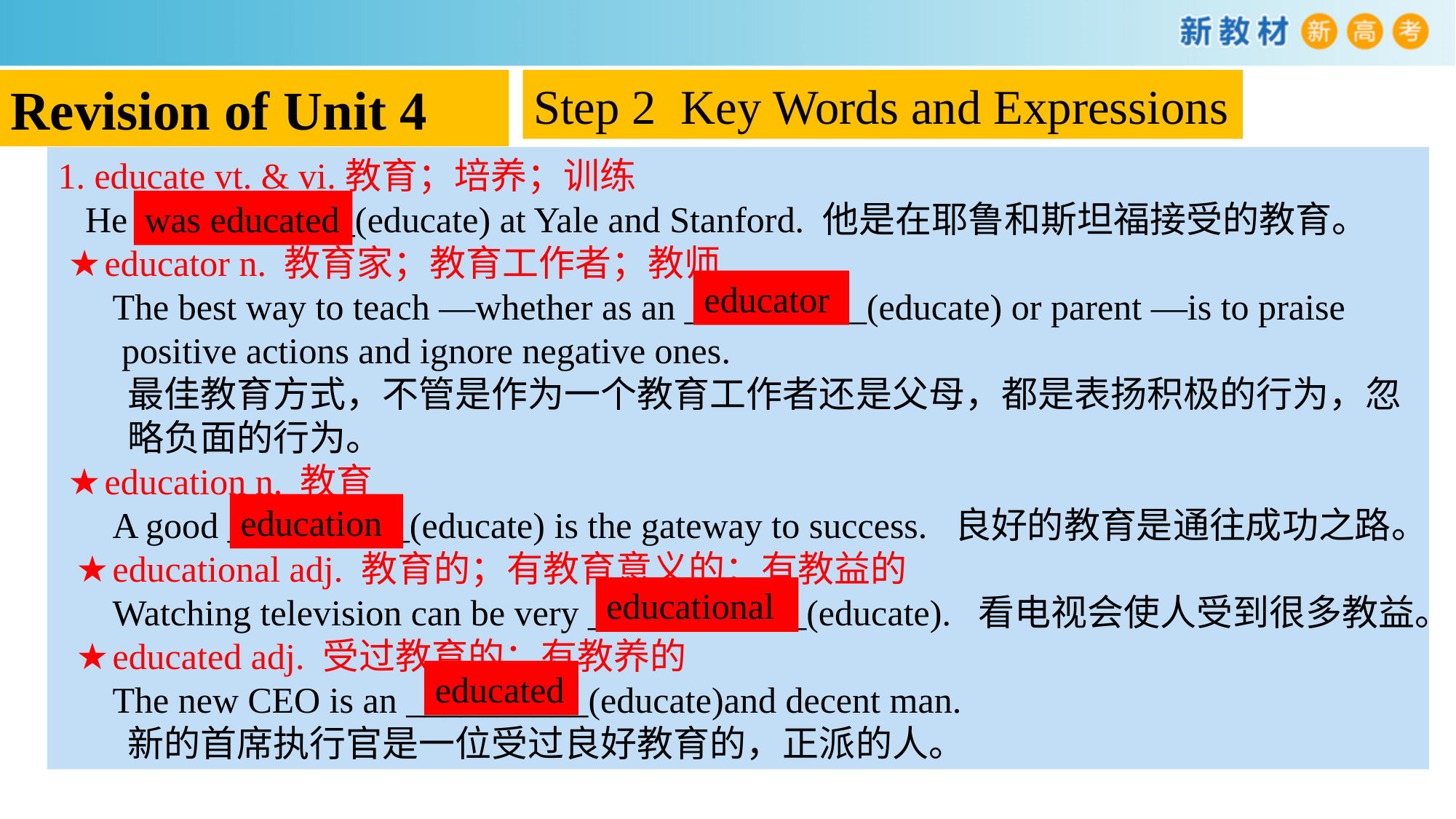

Revision of Unit 4
Step 2  Key Words and Expressions
1. educate vt. & vi.教育；培养；训练
   He ____________(educate) at Yale and Stanford. 他是在耶鲁和斯坦福接受的教育。
 ★educator n. 教育家；教育工作者；教师
      The best way to teach —whether as an __________(educate) or parent —is to praise
       positive actions and ignore negative ones.
      最佳教育方式，不管是作为一个教育工作者还是父母，都是表扬积极的行为，忽
      略负面的行为。
 ★education n. 教育
      A good __________(educate) is the gateway to success.  良好的教育是通往成功之路。
  ★educational adj. 教育的；有教育意义的：有教益的
      Watching television can be very ____________(educate).  看电视会使人受到很多教益。
  ★educated adj. 受过教育的；有教养的
      The new CEO is an __________(educate)and decent man.
      新的首席执行官是一位受过良好教育的，正派的人。
was educated
educator
education
educational
educated